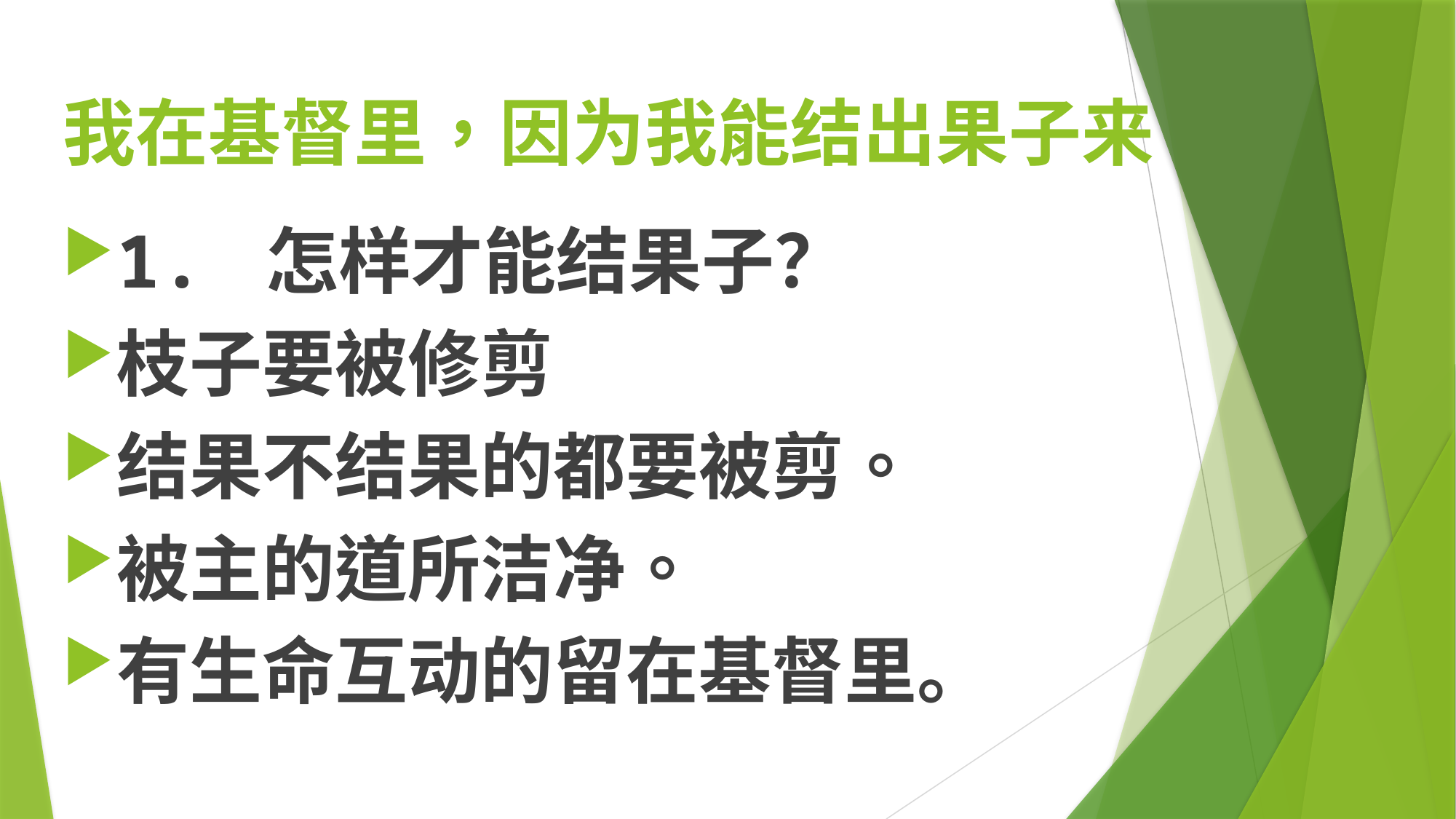

# 我在基督里，因为我能结出果子来
1. 怎样才能结果子？
枝子要被修剪
结果不结果的都要被剪。
被主的道所洁净。
有生命互动的留在基督里。